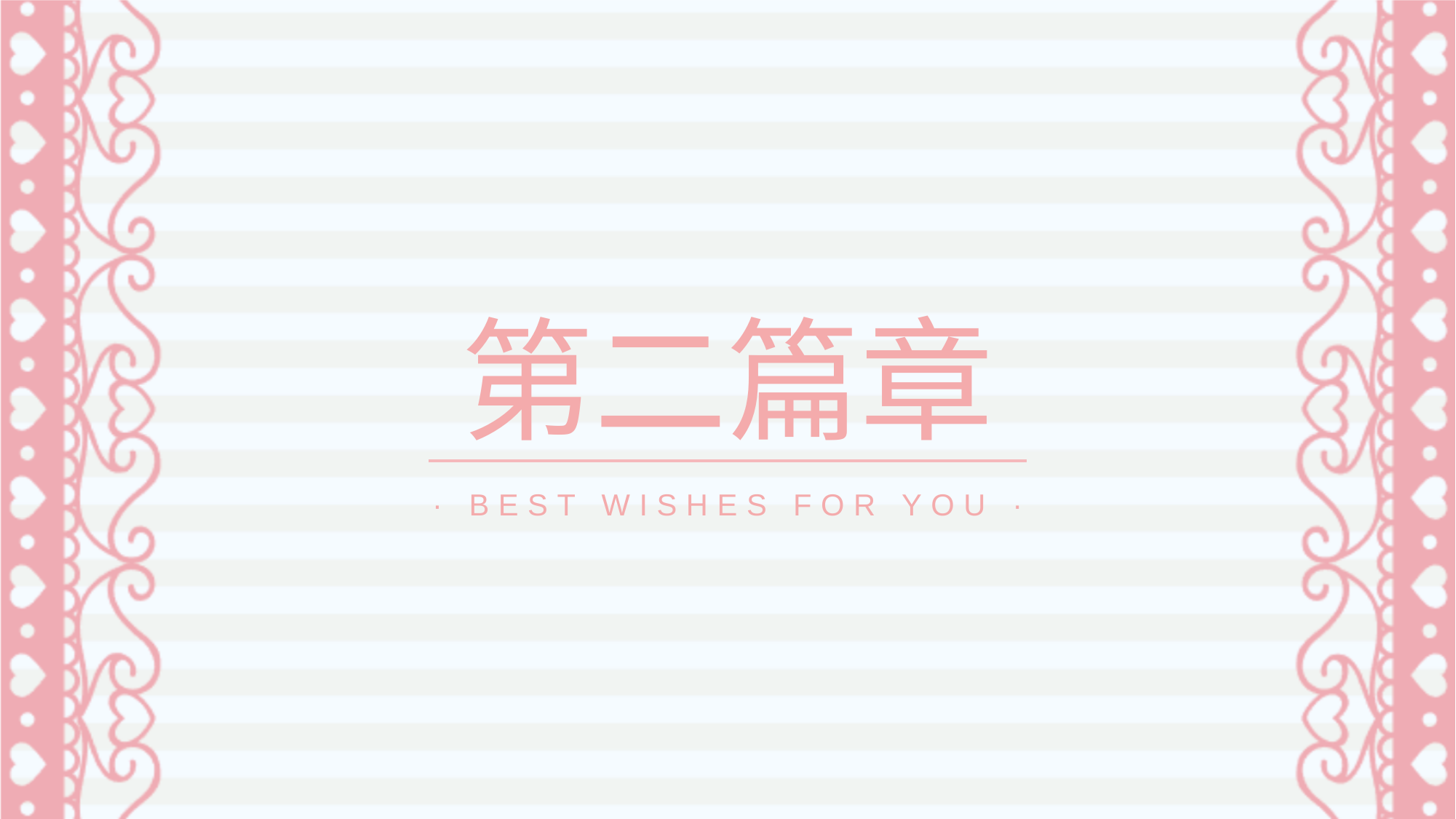

第二篇章
· BEST WISHES FOR YOU ·